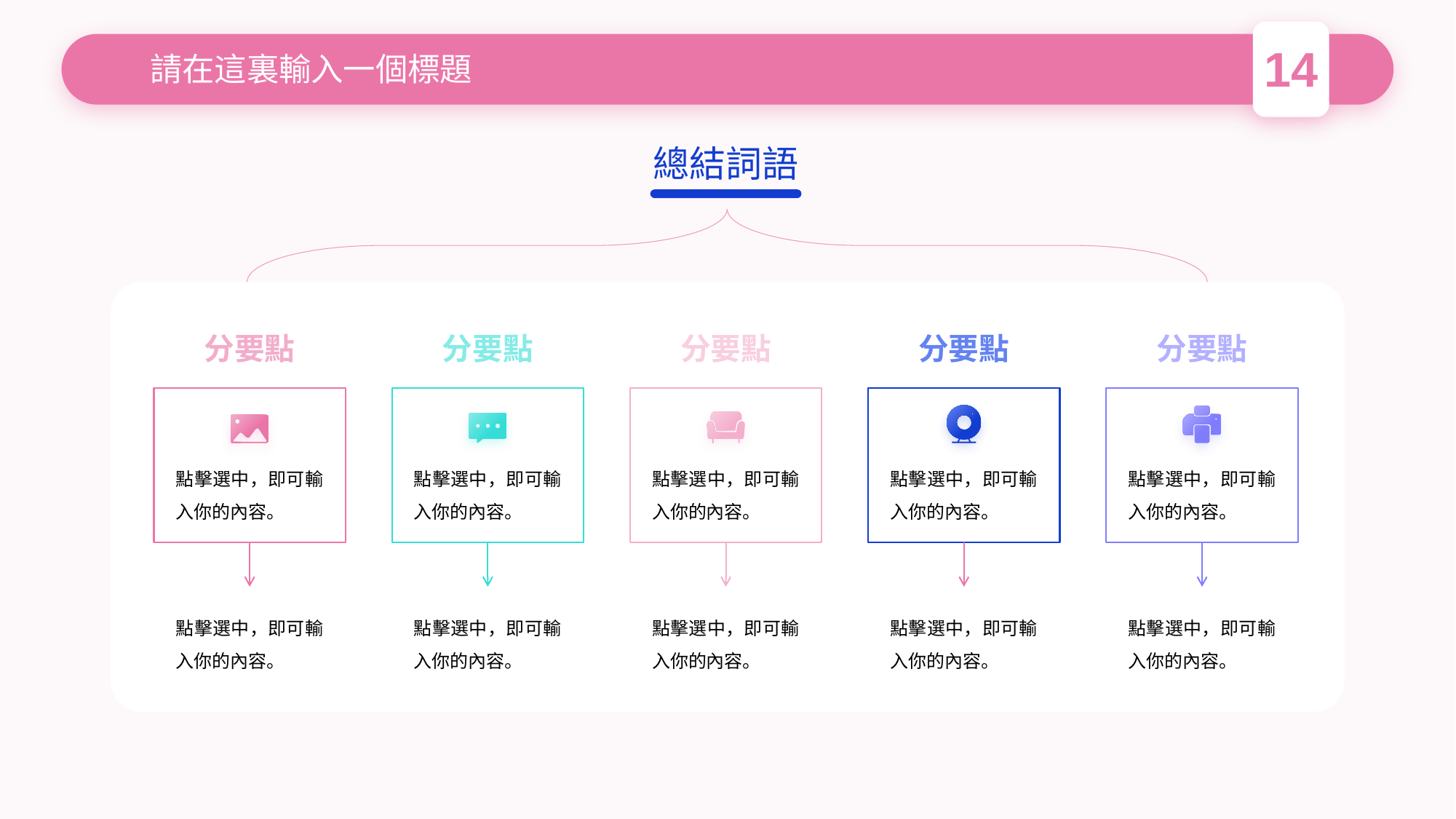

14
# 請在這裏輸入一個標題
總結詞語

分要點
分要點
分要點
分要點
分要點

點擊選中，即可輸入你的內容。
點擊選中，即可輸入你的內容。
點擊選中，即可輸入你的內容。
點擊選中，即可輸入你的內容。
點擊選中，即可輸入你的內容。
點擊選中，即可輸入你的內容。
點擊選中，即可輸入你的內容。
點擊選中，即可輸入你的內容。
點擊選中，即可輸入你的內容。
點擊選中，即可輸入你的內容。